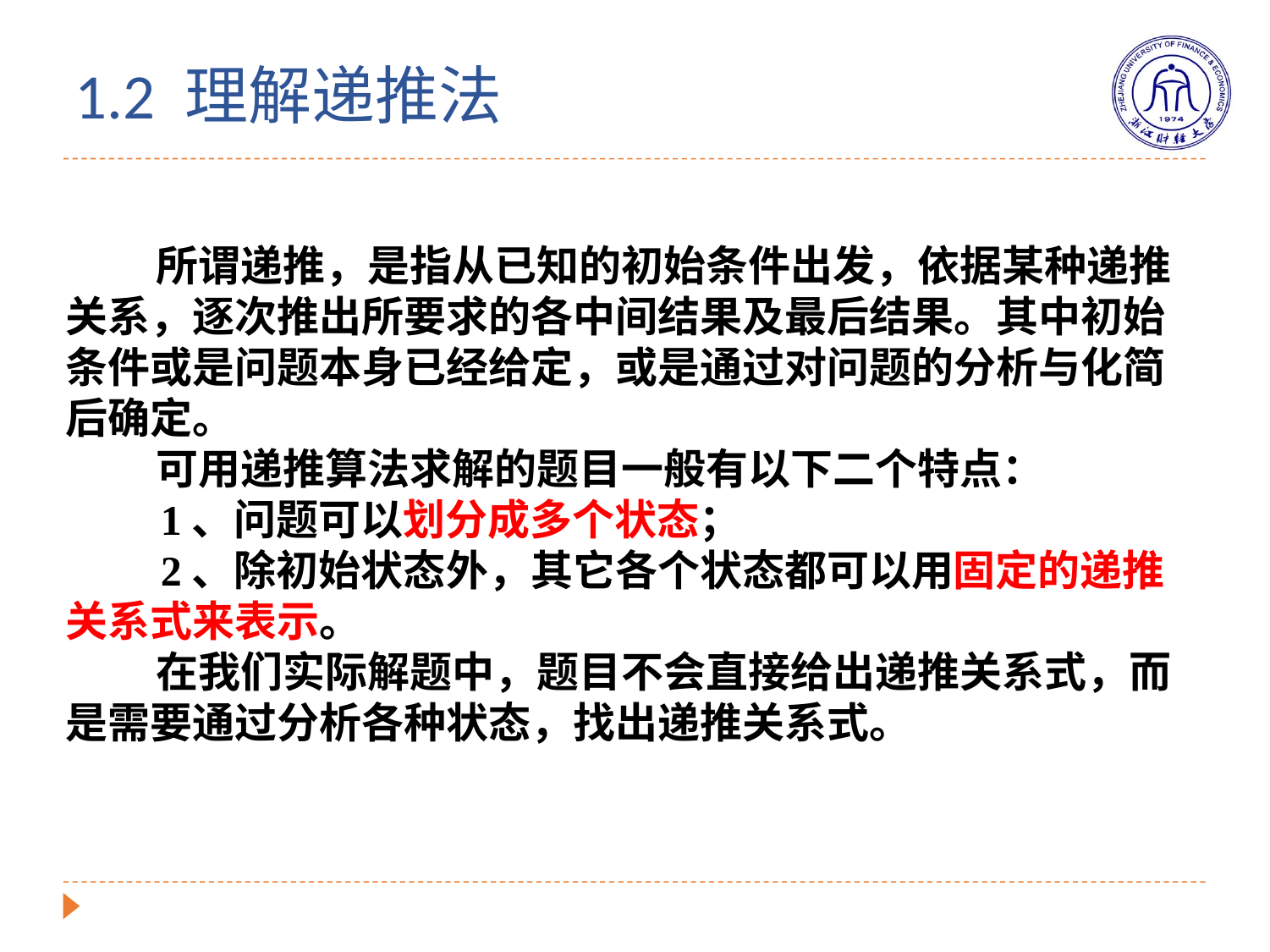

# 1.2 理解递推法
    所谓递推，是指从已知的初始条件出发，依据某种递推关系，逐次推出所要求的各中间结果及最后结果。其中初始条件或是问题本身已经给定，或是通过对问题的分析与化简后确定。
    可用递推算法求解的题目一般有以下二个特点：
     1、问题可以划分成多个状态；
     2、除初始状态外，其它各个状态都可以用固定的递推关系式来表示。
    在我们实际解题中，题目不会直接给出递推关系式，而是需要通过分析各种状态，找出递推关系式。